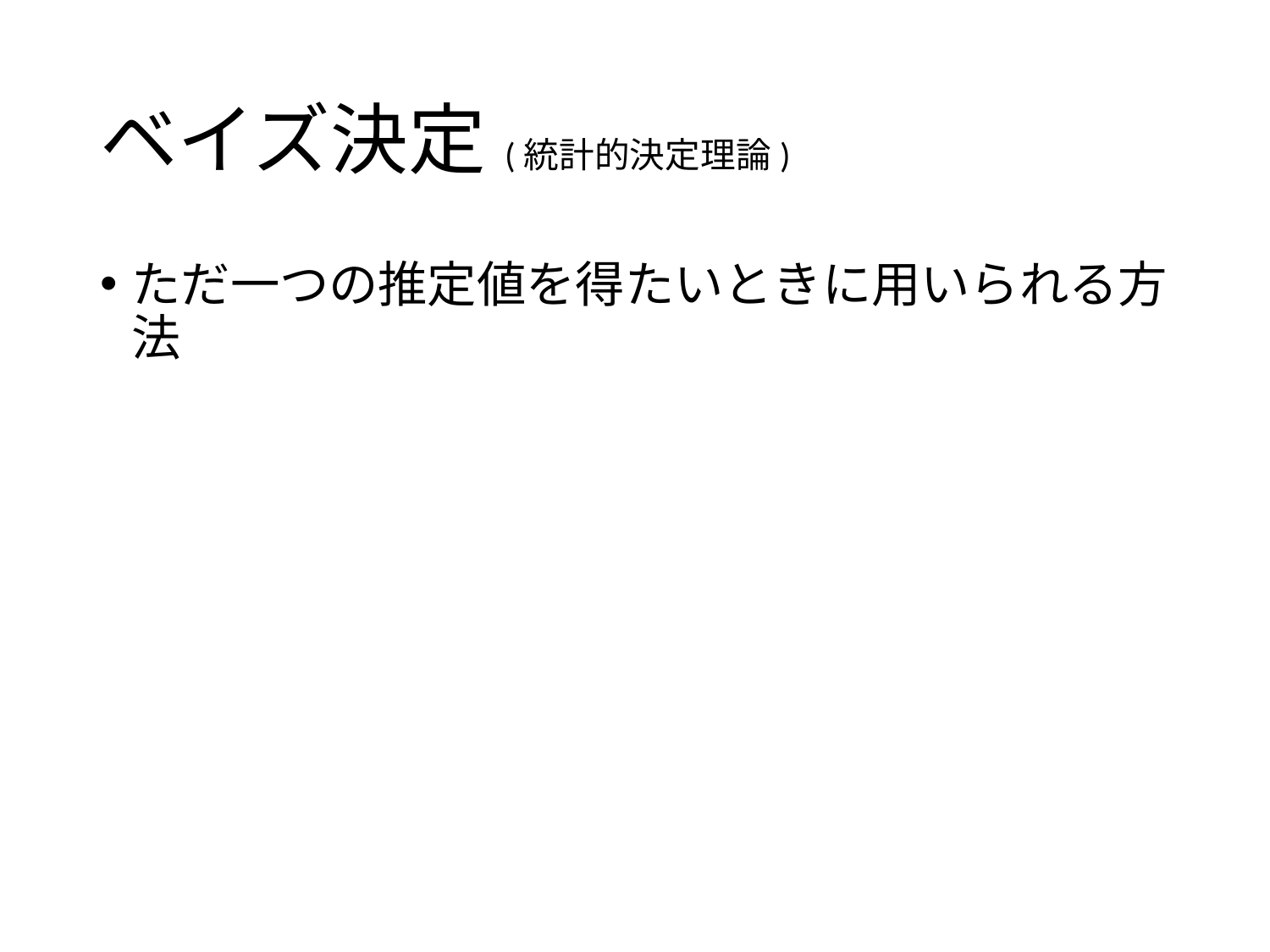

# ベイズ決定(統計的決定理論)
ただ一つの推定値を得たいときに用いられる方法